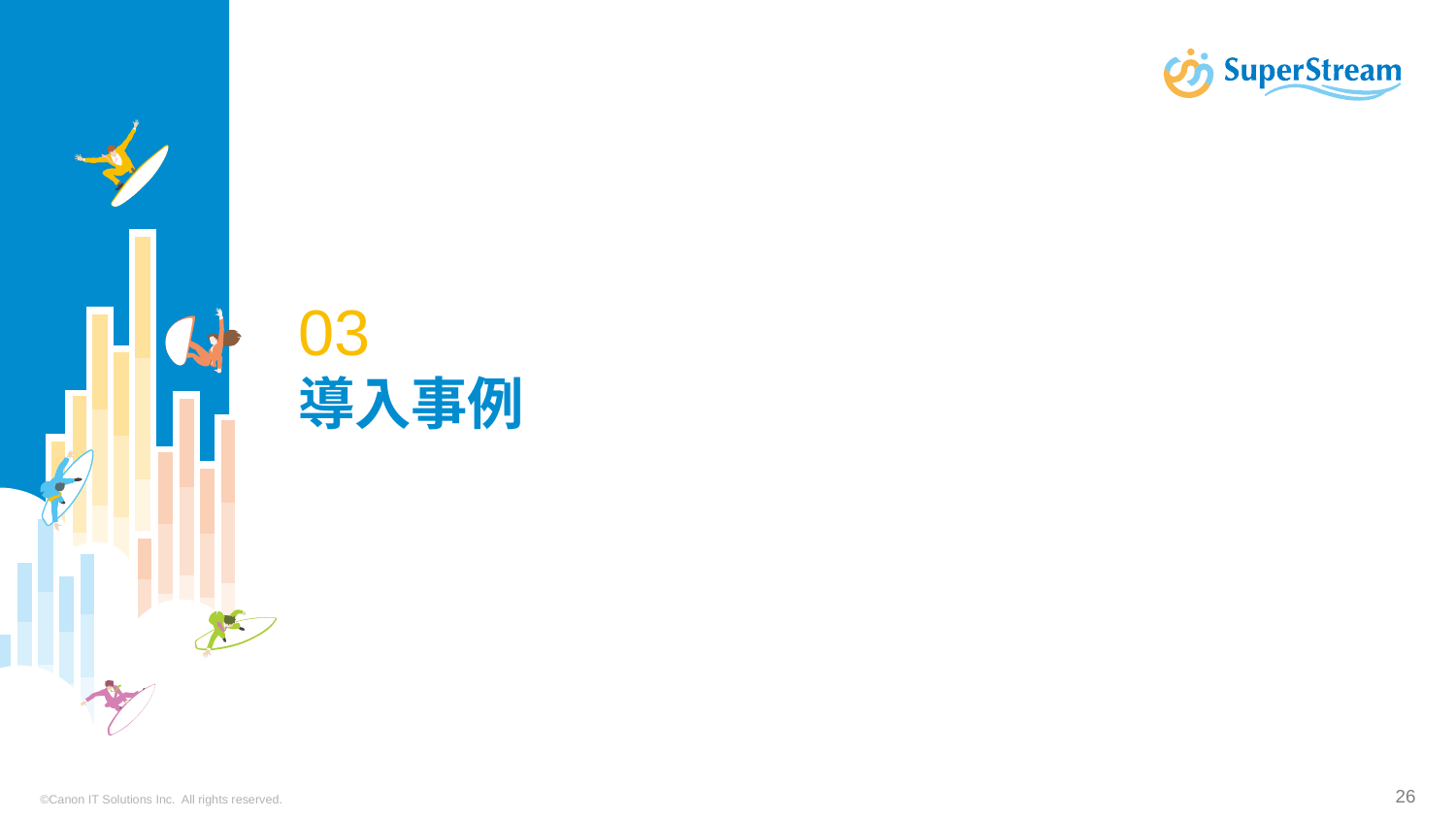

# 03 導入事例
©Canon IT Solutions Inc.  All rights reserved.
26